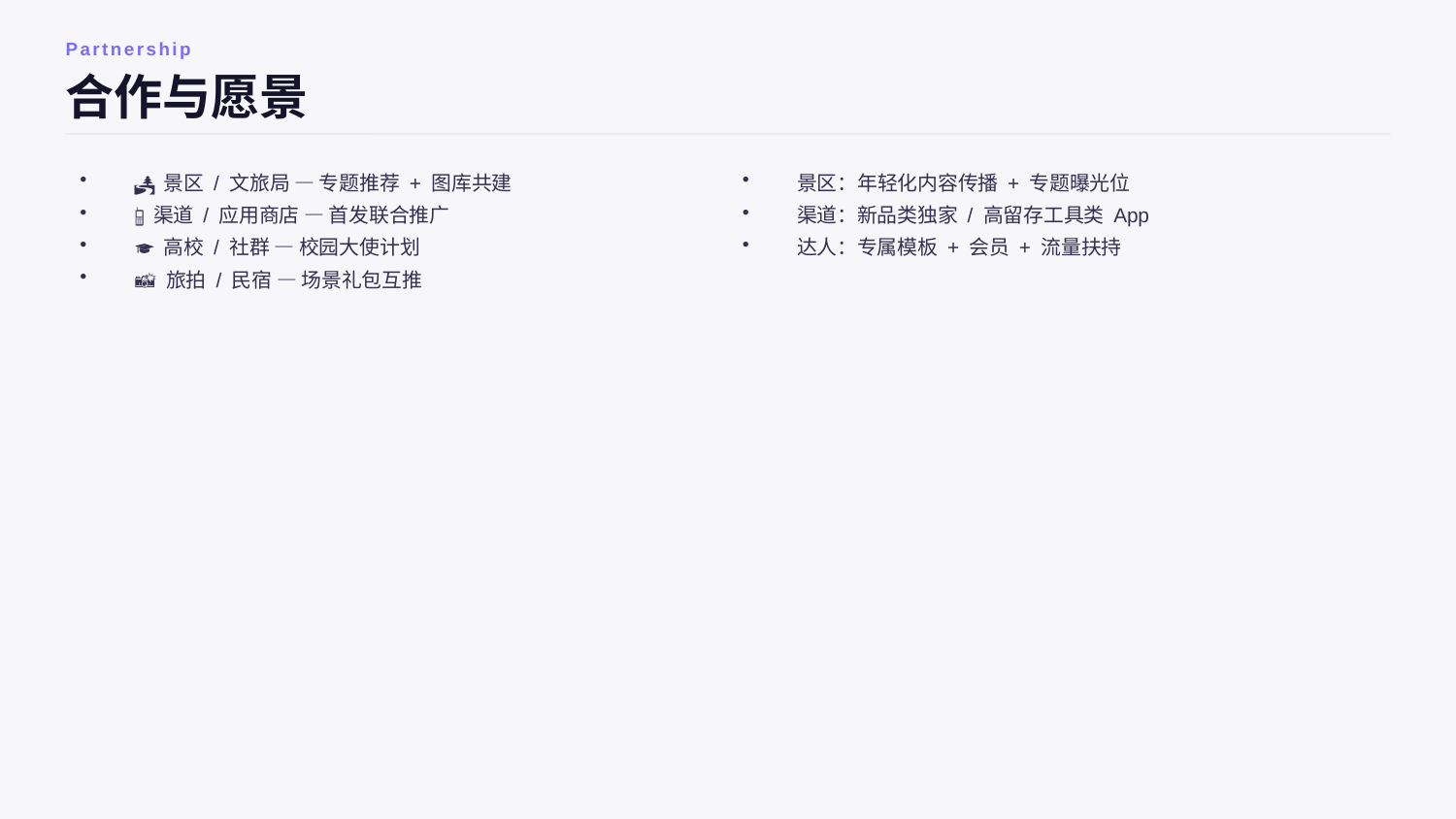

Partnership
合作与愿景

🏞 景区 / 文旅局 — 专题推荐 + 图库共建
📱 渠道 / 应用商店 — 首发联合推广
🎓 高校 / 社群 — 校园大使计划
📸 旅拍 / 民宿 — 场景礼包互推
景区：年轻化内容传播 + 专题曝光位
渠道：新品类独家 / 高留存工具类 App
达人：专属模板 + 会员 + 流量扶持